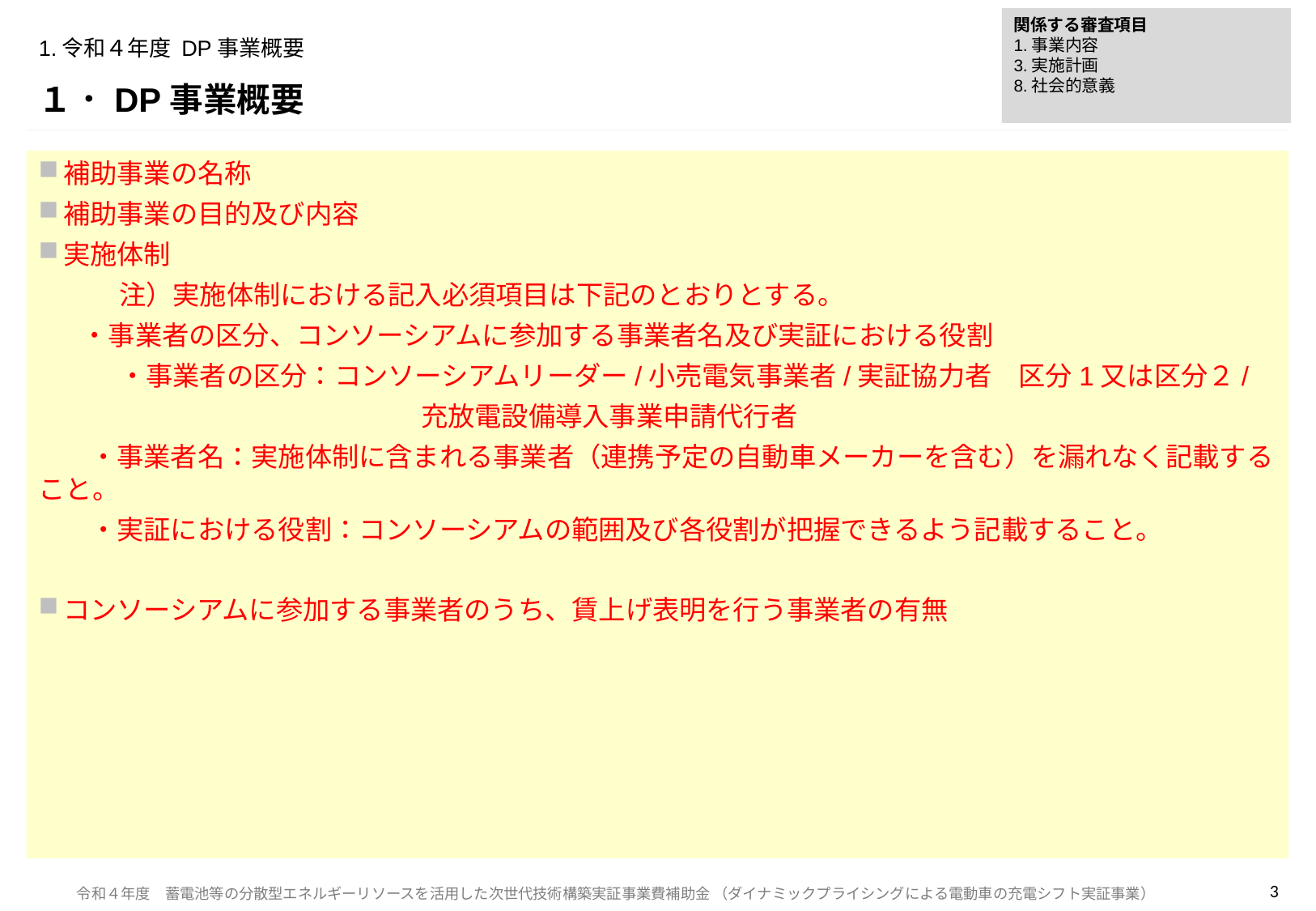

関係する審査項目
1.事業内容
3.実施計画
8.社会的意義

# 1.令和４年度 DP事業概要
１．DP事業概要

補助事業の名称
補助事業の目的及び内容
実施体制
　　　注）実施体制における記入必須項目は下記のとおりとする。
      ・事業者の区分、コンソーシアムに参加する事業者名及び実証における役割
　　　・事業者の区分：コンソーシアムリーダー/小売電気事業者/実証協力者　区分1又は区分２/
　　　　　　　　　　　　　　 充放電設備導入事業申請代行者
   　・事業者名：実施体制に含まれる事業者（連携予定の自動車メーカーを含む）を漏れなく記載すること。
   　・実証における役割：コンソーシアムの範囲及び各役割が把握できるよう記載すること。

コンソーシアムに参加する事業者のうち、賃上げ表明を行う事業者の有無